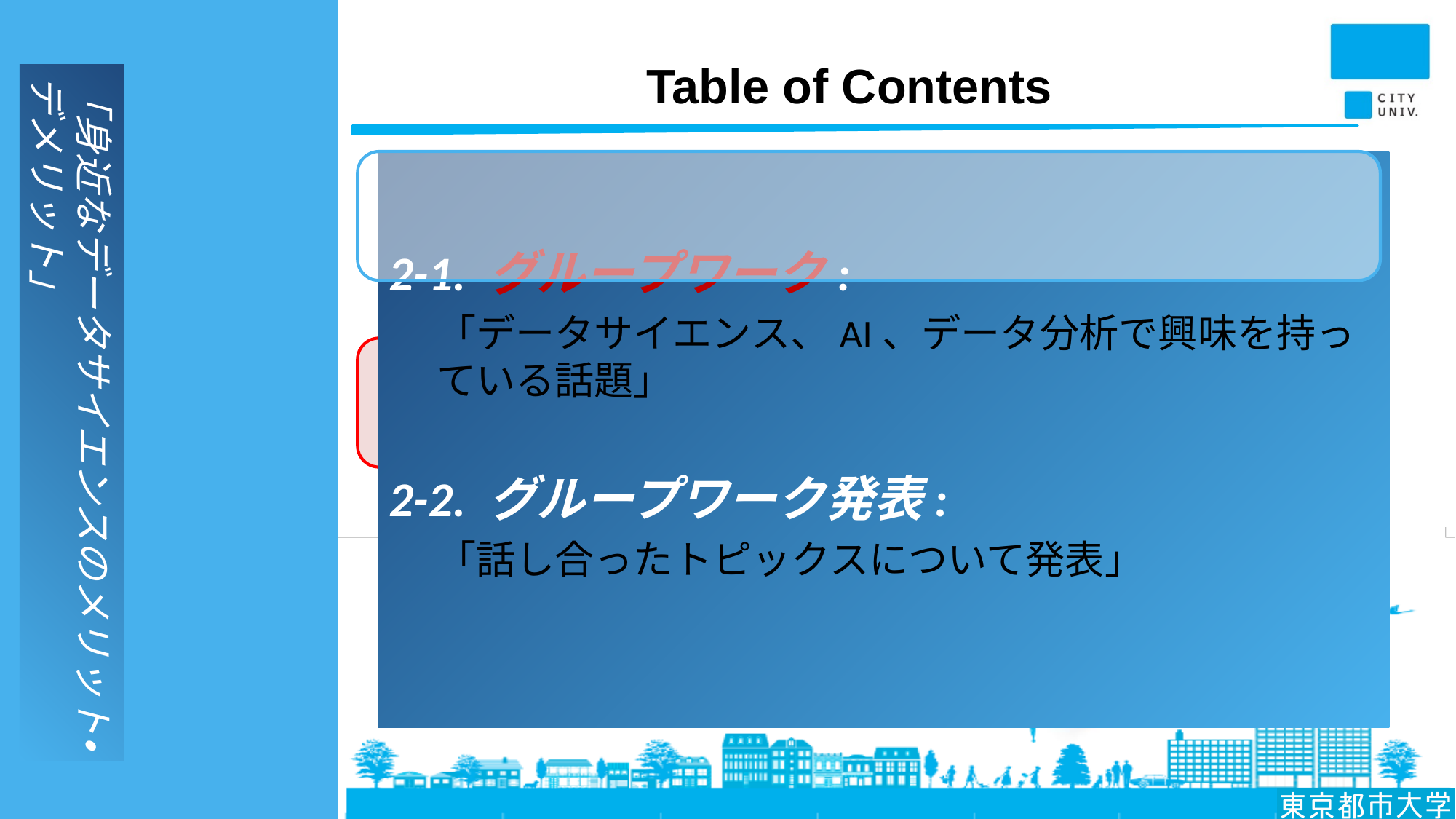

# Table of Contents

2-1. グループワーク:
「データサイエンス、AI、データ分析で興味を持っている話題」

2-2. グループワーク発表:
「話し合ったトピックスについて発表」

「身近なデータサイエンスのメリット・デメリット」